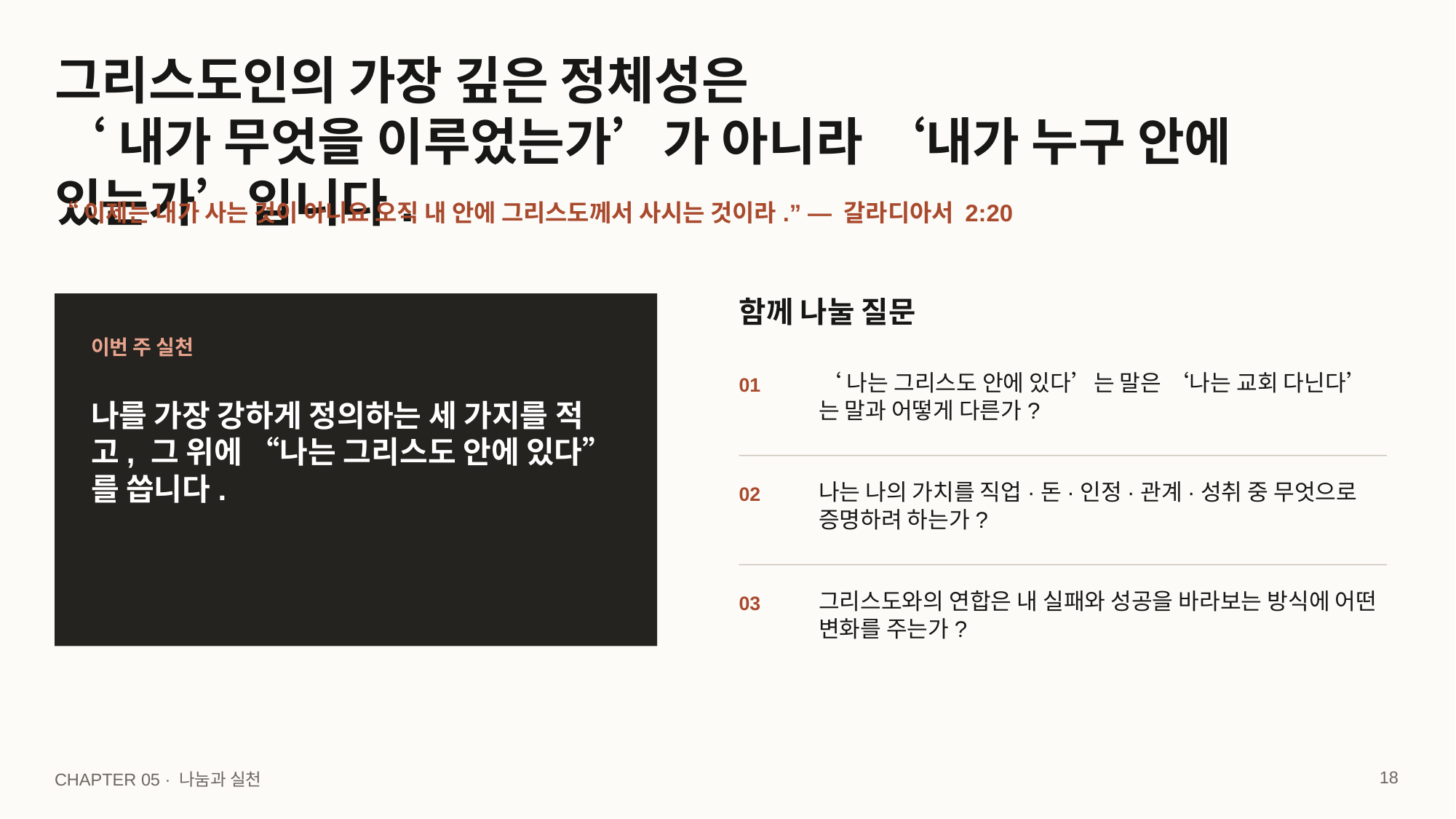

그리스도인의 가장 깊은 정체성은
‘내가 무엇을 이루었는가’가 아니라 ‘내가 누구 안에 있는가’입니다.
“이제는 내가 사는 것이 아니요 오직 내 안에 그리스도께서 사시는 것이라.” — 갈라디아서 2:20

함께 나눌 질문
이번 주 실천
‘나는 그리스도 안에 있다’는 말은 ‘나는 교회 다닌다’는 말과 어떻게 다른가?
01
나를 가장 강하게 정의하는 세 가지를 적고, 그 위에 “나는 그리스도 안에 있다”를 씁니다.

나는 나의 가치를 직업·돈·인정·관계·성취 중 무엇으로 증명하려 하는가?
02

그리스도와의 연합은 내 실패와 성공을 바라보는 방식에 어떤 변화를 주는가?
03
18
CHAPTER 05 · 나눔과 실천